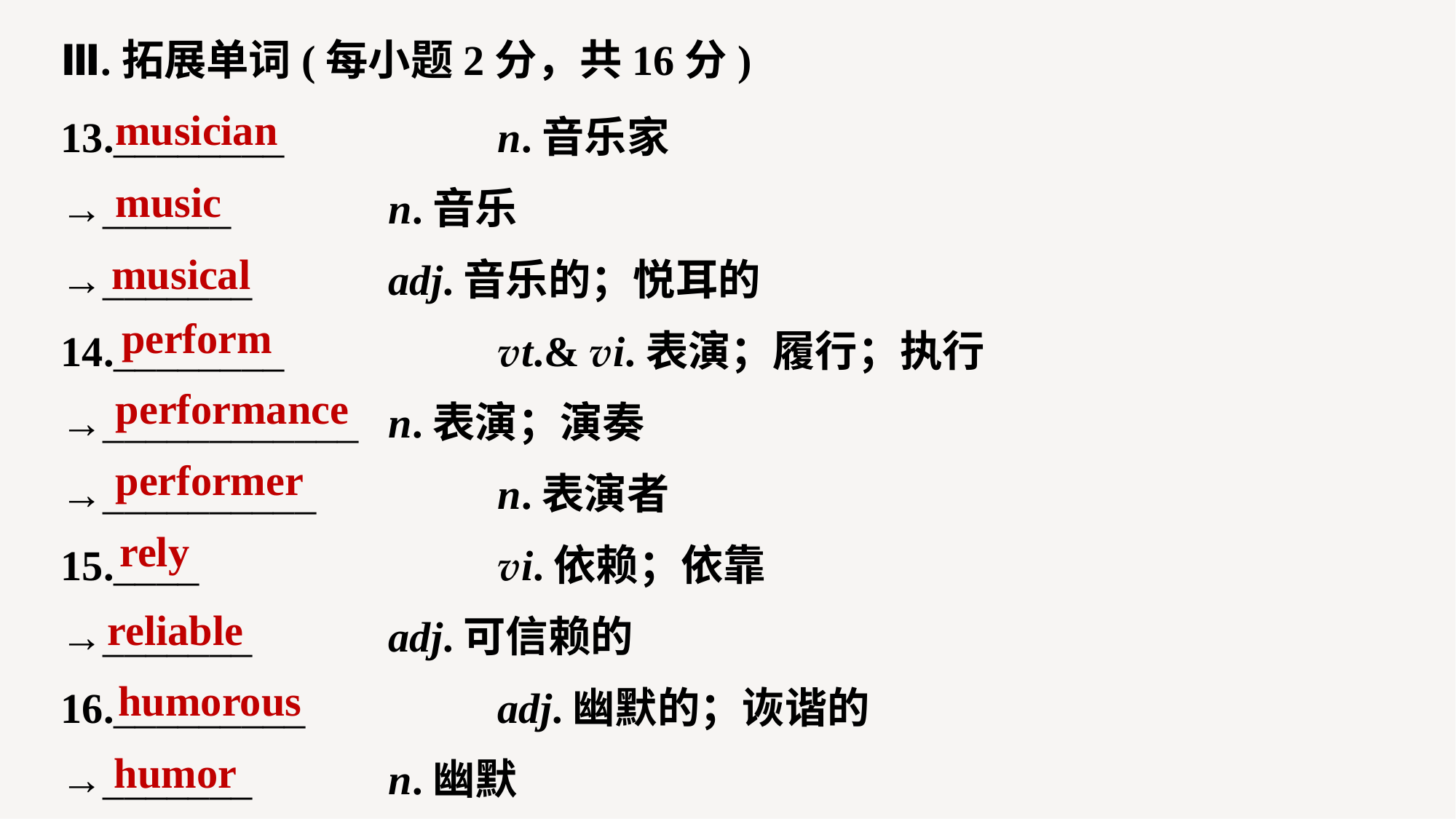

Ⅲ.拓展单词(每小题2分，共16分)
13.________ 		n.音乐家
→______ 		n.音乐
→_______ 		adj.音乐的；悦耳的
14.________ 		vt.& vi.表演；履行；执行
→____________ 	n.表演；演奏
→__________ 		n.表演者
15.____			vi.依赖；依靠
→_______ 		adj.可信赖的
16._________ 		adj.幽默的；诙谐的
→_______ 		n.幽默
musician
music
musical
perform
performance
performer
rely
reliable
humorous
humor